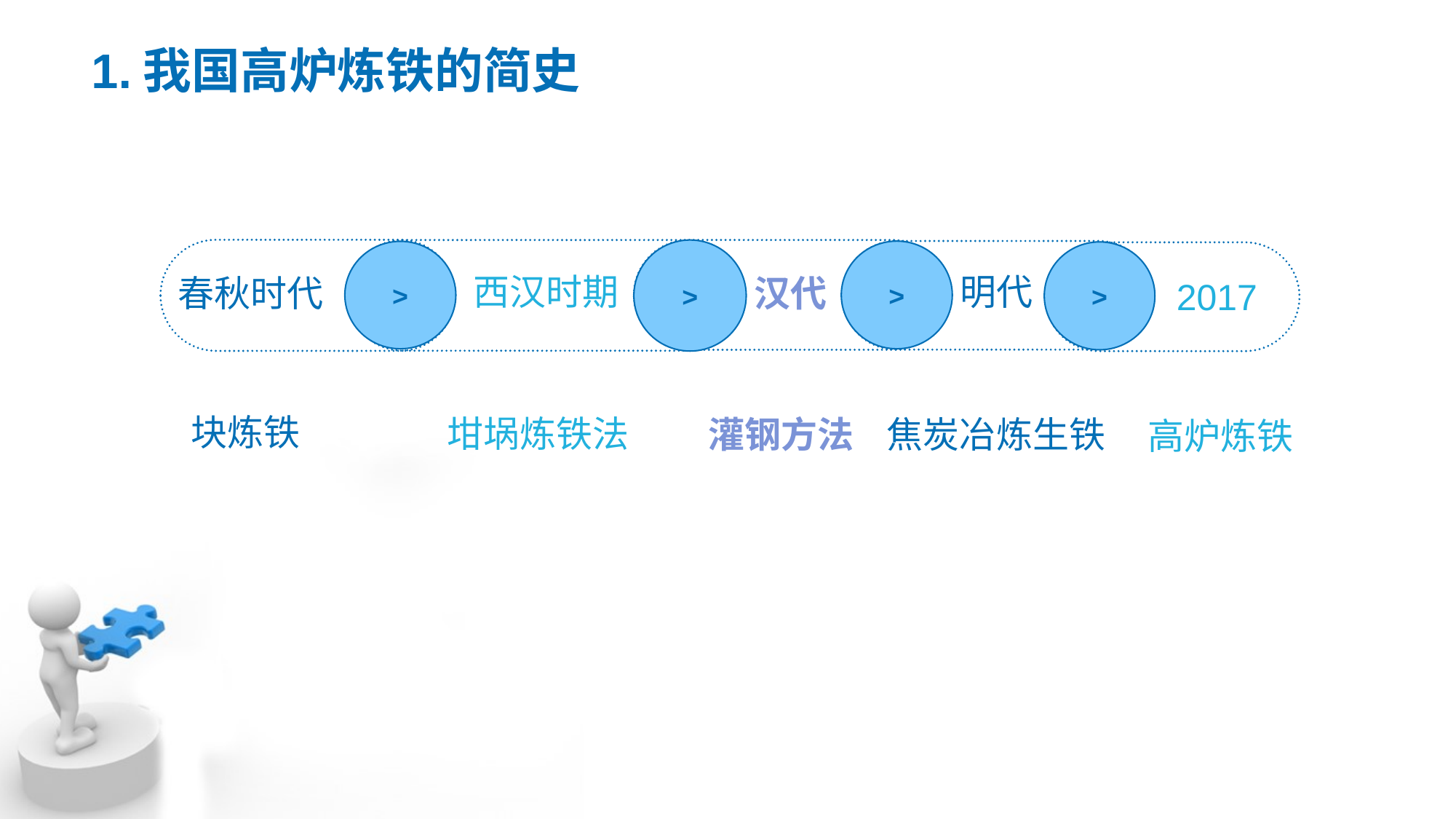

# 1.我国高炉炼铁的简史

>

>
>
>

西汉时期
明代
汉代
2017
春秋时代
块炼铁
坩埚炼铁法
灌钢方法
焦炭冶炼生铁
高炉炼铁